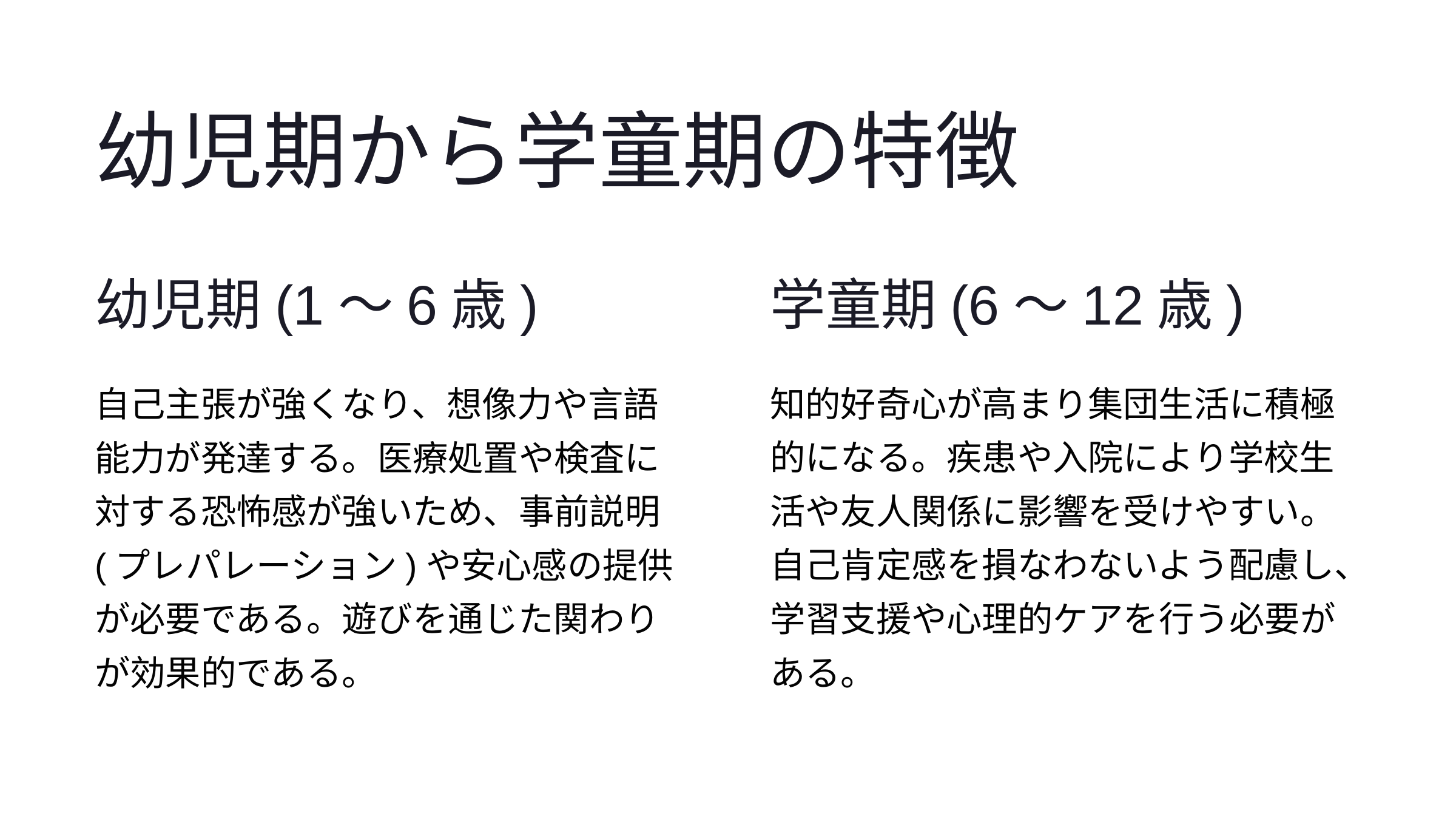

幼児期から学童期の特徴
幼児期(1〜6歳)
学童期(6〜12歳)
自己主張が強くなり、想像力や言語能力が発達する。医療処置や検査に対する恐怖感が強いため、事前説明(プレパレーション)や安心感の提供が必要である。遊びを通じた関わりが効果的である。
知的好奇心が高まり集団生活に積極的になる。疾患や入院により学校生活や友人関係に影響を受けやすい。自己肯定感を損なわないよう配慮し、学習支援や心理的ケアを行う必要がある。